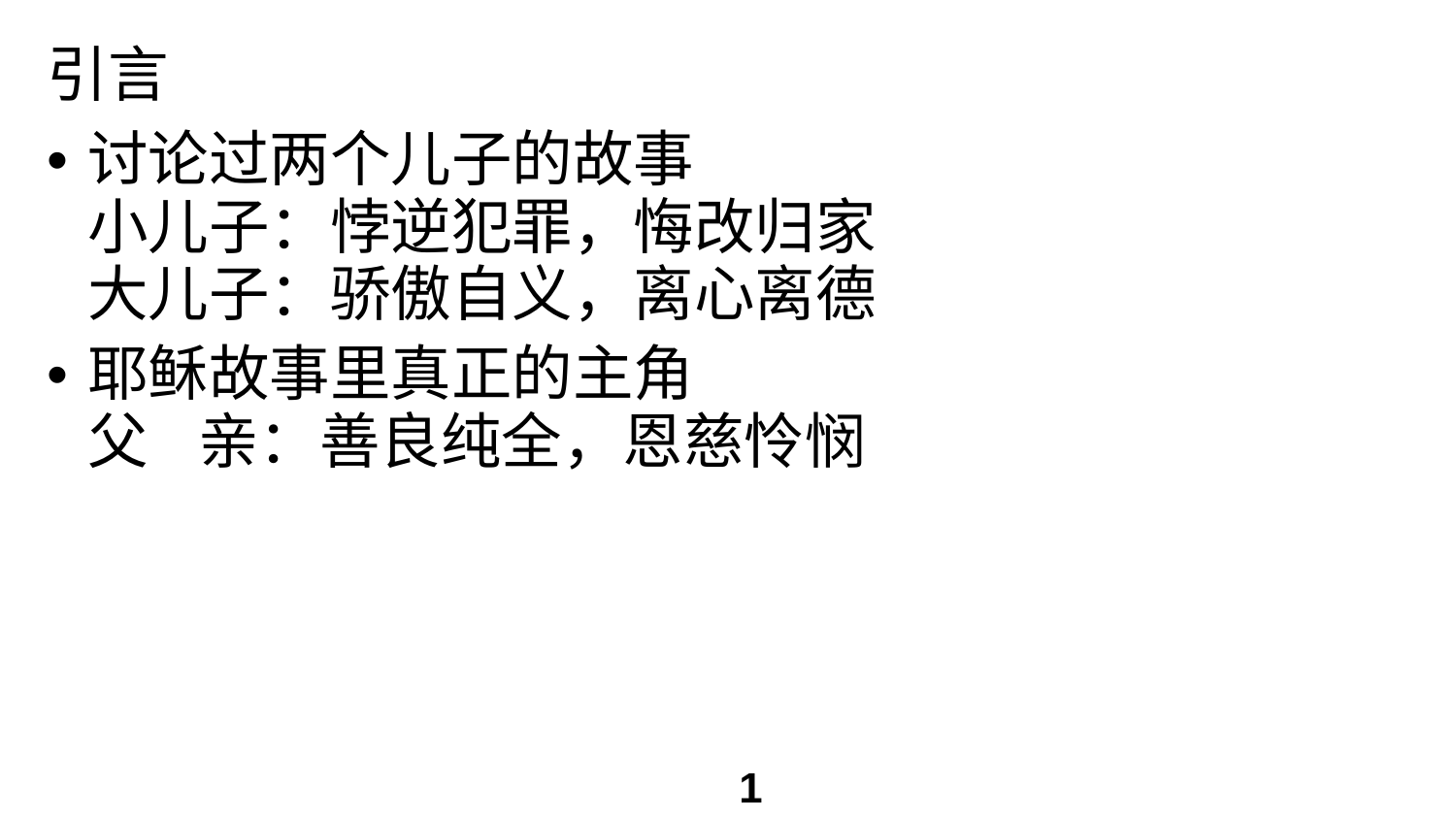

# 引言
讨论过两个儿子的故事
小儿子：悖逆犯罪，悔改归家
大儿子：骄傲自义，离心离德
耶稣故事里真正的主角
父   亲：善良纯全，恩慈怜悯
1